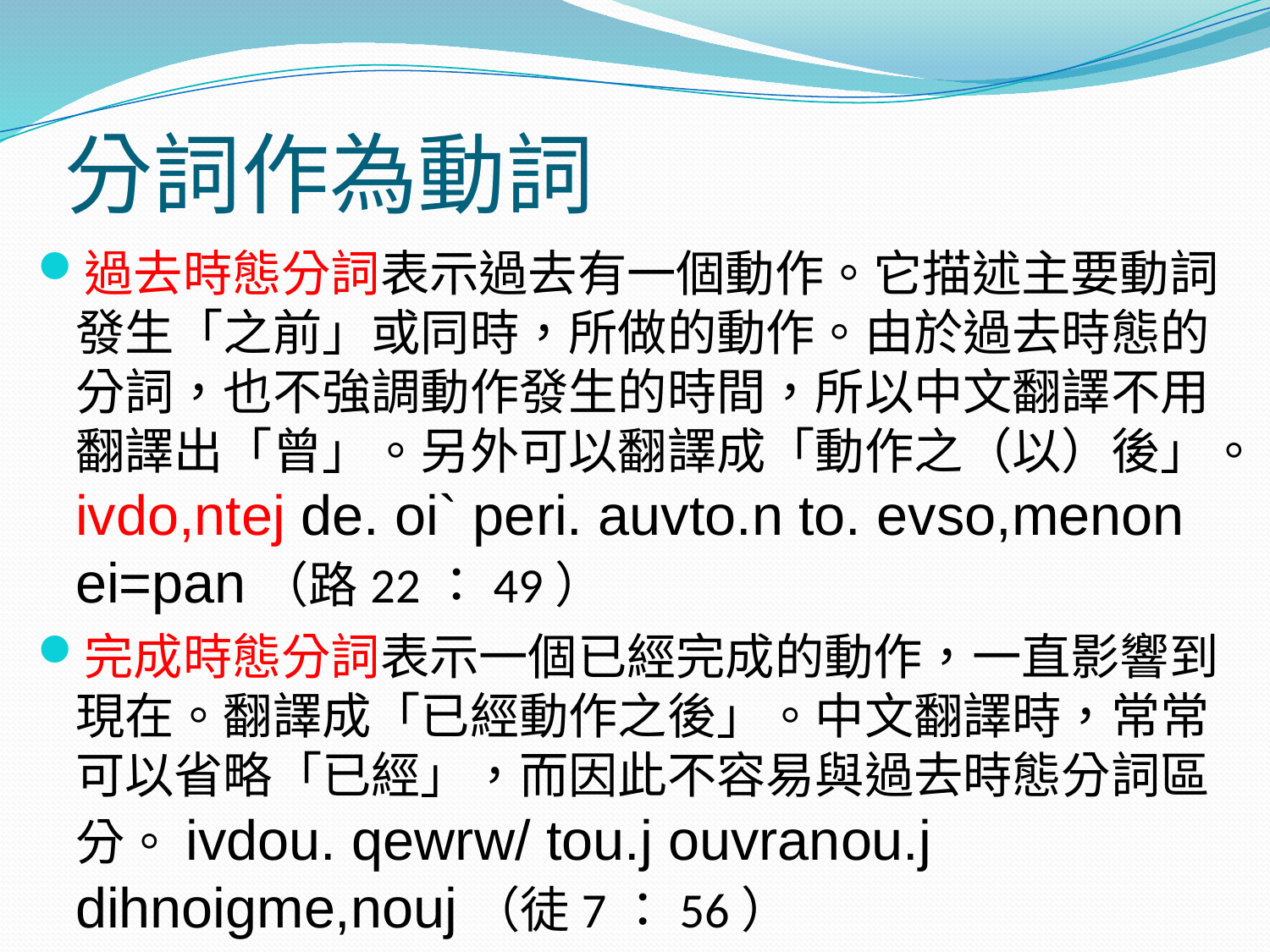

# 分詞作為動詞
過去時態分詞表示過去有一個動作。它描述主要動詞發生「之前」或同時，所做的動作。由於過去時態的分詞，也不強調動作發生的時間，所以中文翻譯不用翻譯出「曾」。另外可以翻譯成「動作之（以）後」。ivdo,ntej de. oi` peri. auvto.n to. evso,menon ei=pan（路22：49）
完成時態分詞表示一個已經完成的動作，一直影響到現在。翻譯成「已經動作之後」。中文翻譯時，常常可以省略「已經」，而因此不容易與過去時態分詞區分。ivdou. qewrw/ tou.j ouvranou.j dihnoigme,nouj（徒7：56）